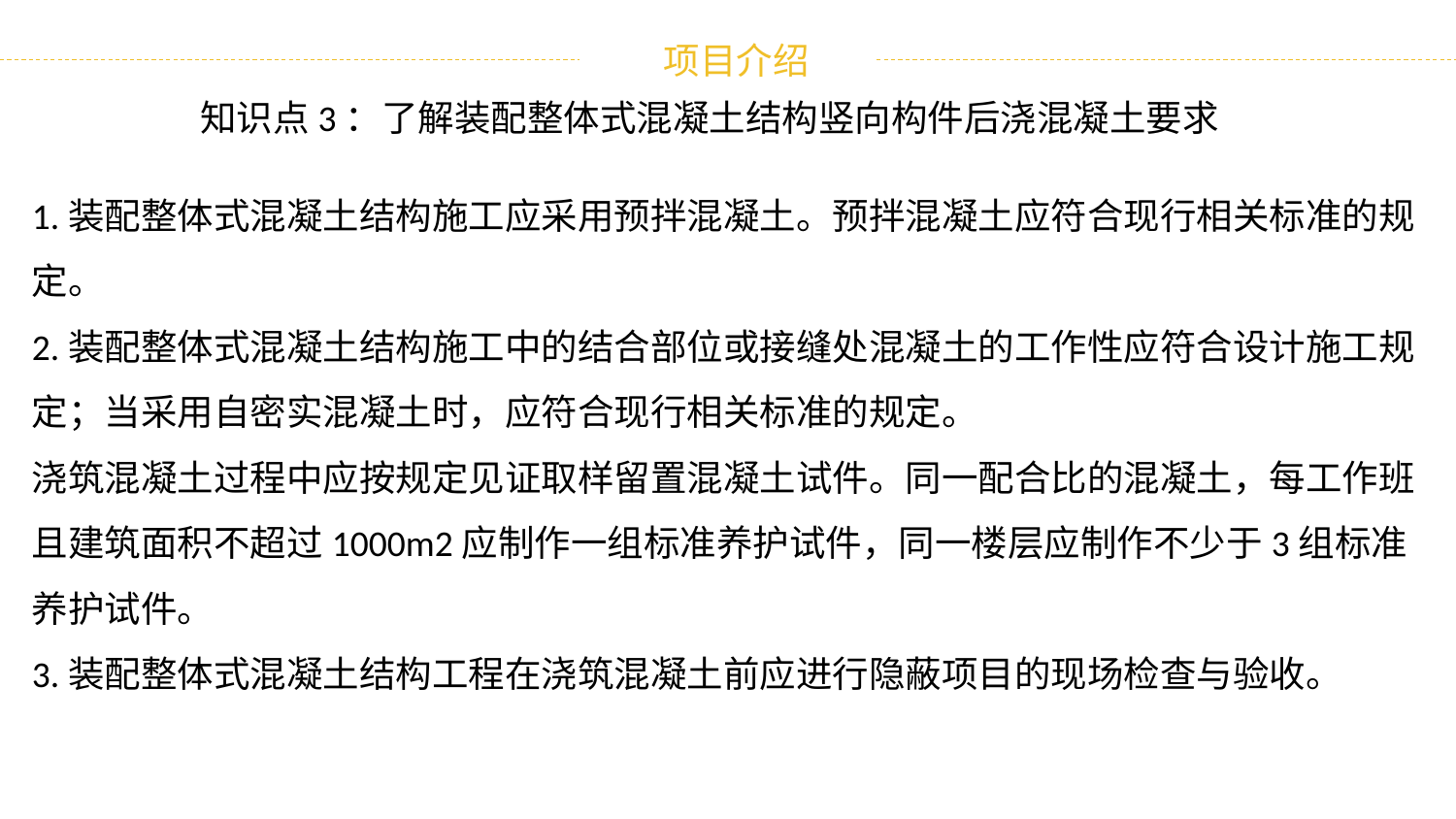

知识点3：了解装配整体式混凝土结构竖向构件后浇混凝土要求
1.装配整体式混凝土结构施工应采用预拌混凝土。预拌混凝土应符合现行相关标准的规定。
2.装配整体式混凝土结构施工中的结合部位或接缝处混凝土的工作性应符合设计施工规定；当采用自密实混凝土时，应符合现行相关标准的规定。
浇筑混凝土过程中应按规定见证取样留置混凝土试件。同一配合比的混凝土，每工作班且建筑面积不超过1000m2应制作一组标准养护试件，同一楼层应制作不少于3组标准养护试件。
3.装配整体式混凝土结构工程在浇筑混凝土前应进行隐蔽项目的现场检查与验收。